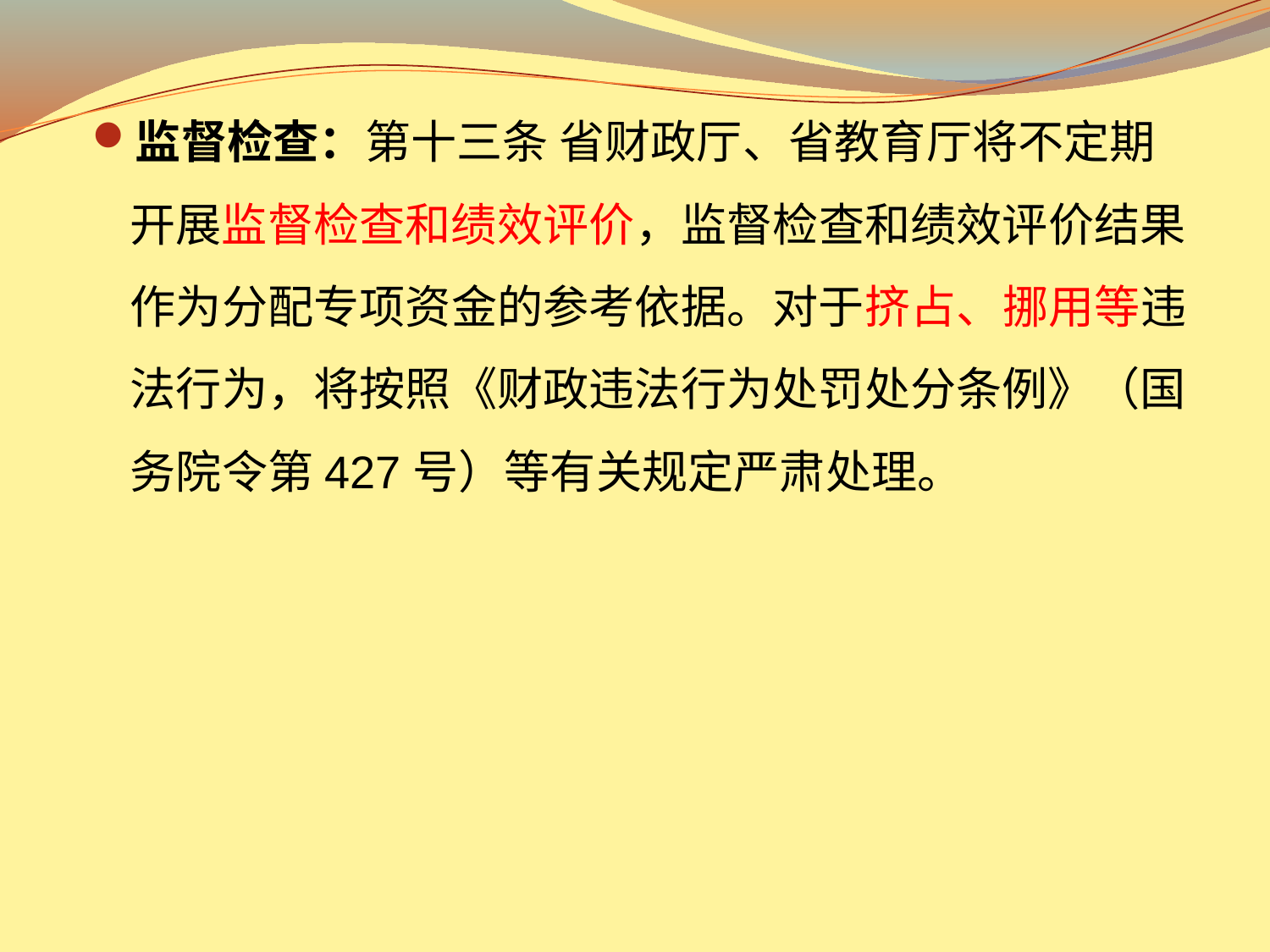

#
监督检查：第十三条 省财政厅、省教育厅将不定期开展监督检查和绩效评价，监督检查和绩效评价结果作为分配专项资金的参考依据。对于挤占、挪用等违法行为，将按照《财政违法行为处罚处分条例》（国务院令第427号）等有关规定严肃处理。